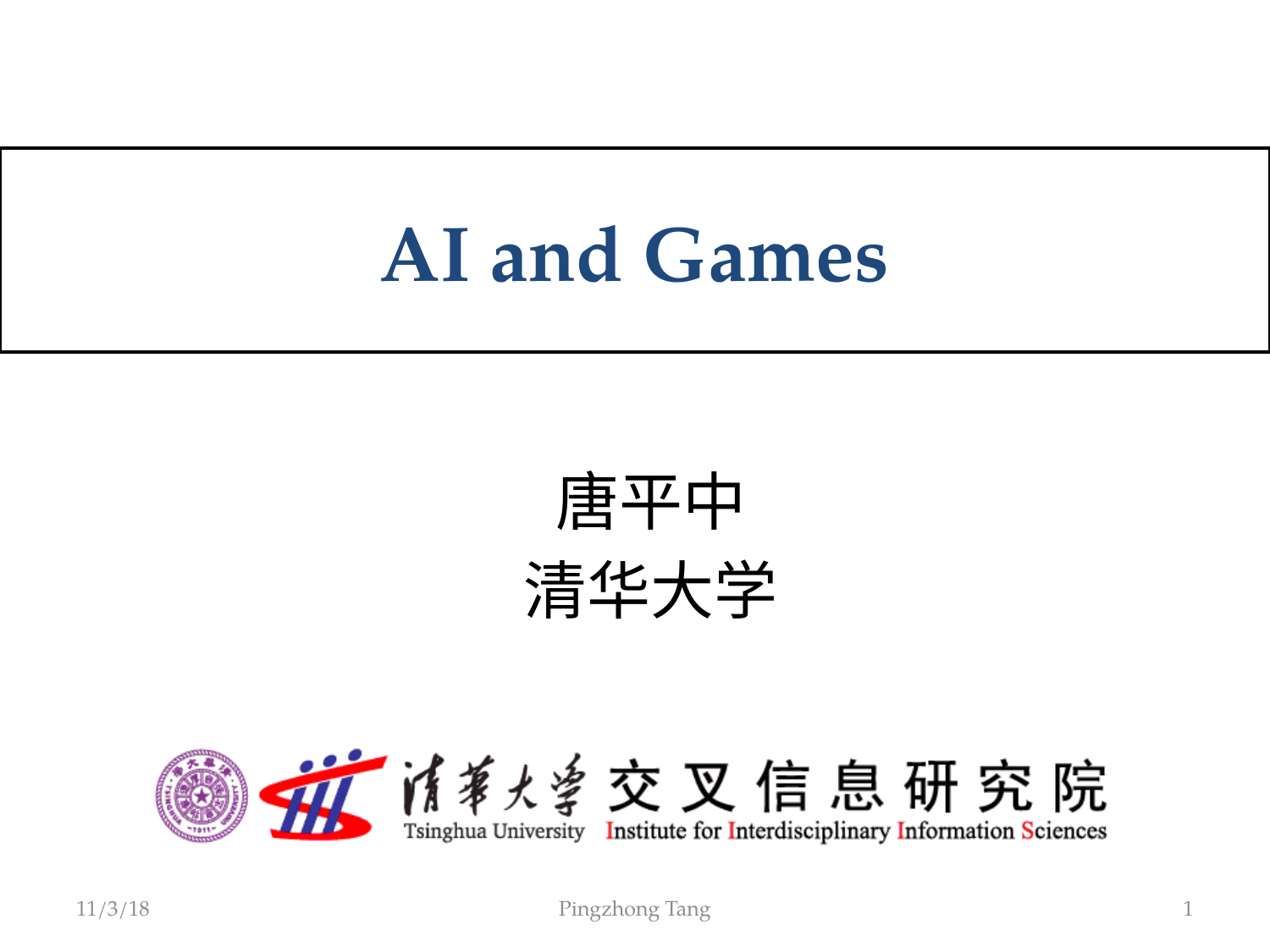

# AI and Games
唐平中
清华大学
11/3/18
Pingzhong Tang
1